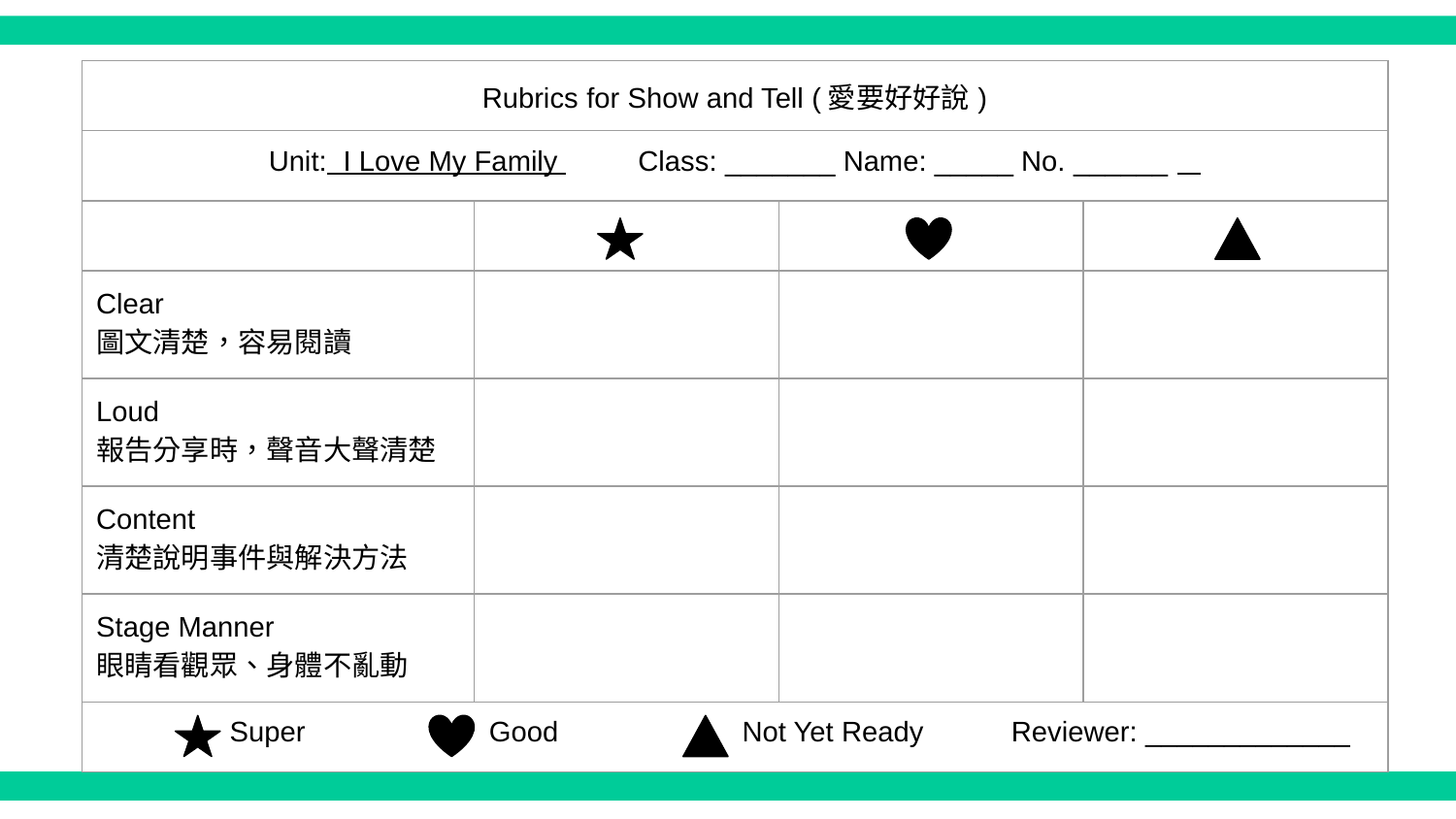

| Rubrics for Show and Tell (愛要好好說) |  |  |  |
| --- | --- | --- | --- |
| Unit: I Love My Family Class: \_\_\_\_\_\_\_ Name: \_\_\_\_\_ No. \_\_\_\_\_\_ |  |  |  |
|  |  |  |  |
| Clear 圖文清楚，容易閱讀 |  |  |  |
| Loud 報告分享時，聲音大聲清楚 |  |  |  |
| Content 清楚說明事件與解決方法 |  |  |  |
| Stage Manner 眼睛看觀眾、身體不亂動 |  |  |  |
| Super Good Not Yet Ready Reviewer: \_\_\_\_\_\_\_\_\_\_\_\_\_ |  |  |  |